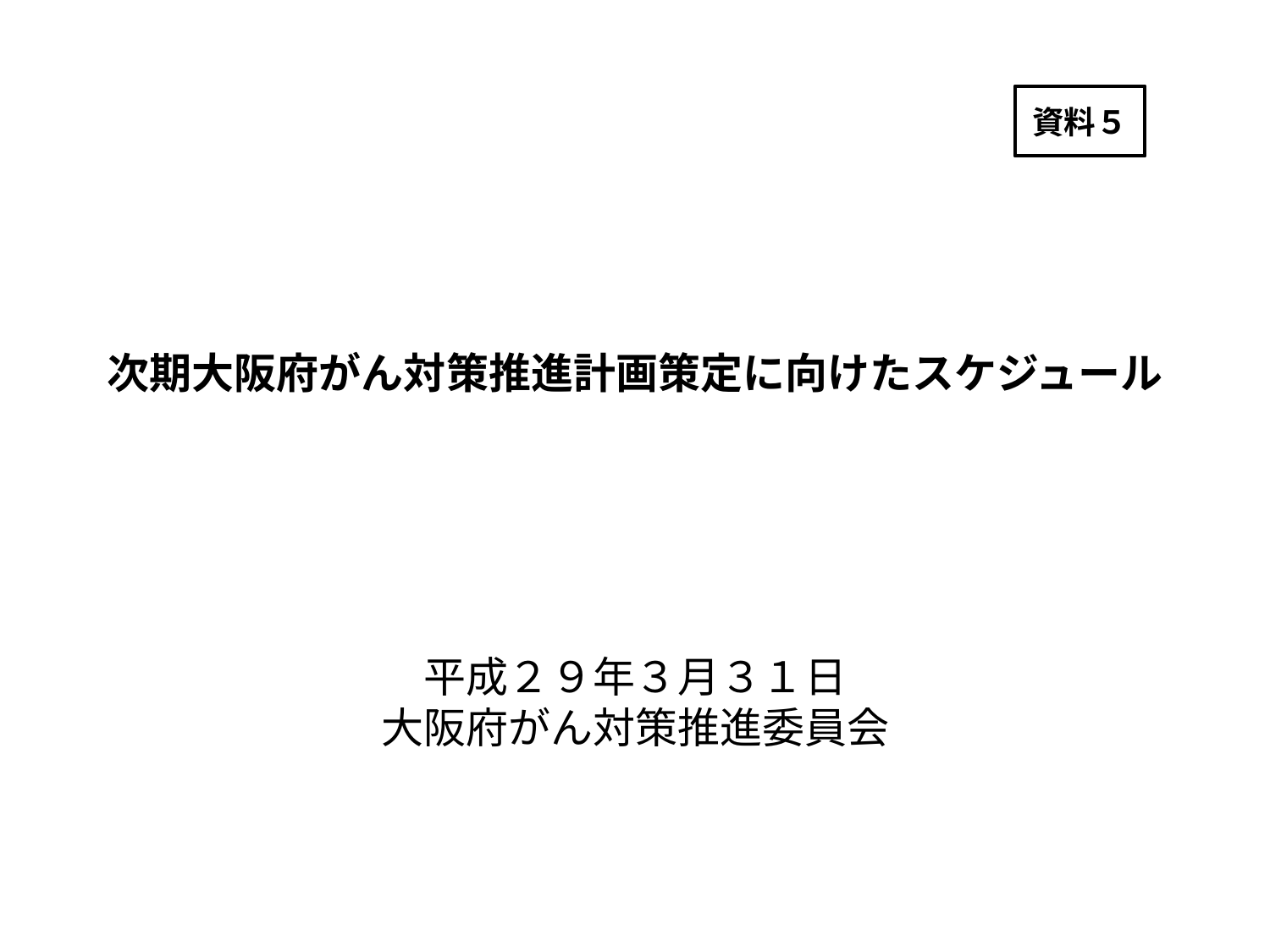

資料５
# 次期大阪府がん対策推進計画策定に向けたスケジュール
平成２９年３月３１日
大阪府がん対策推進委員会